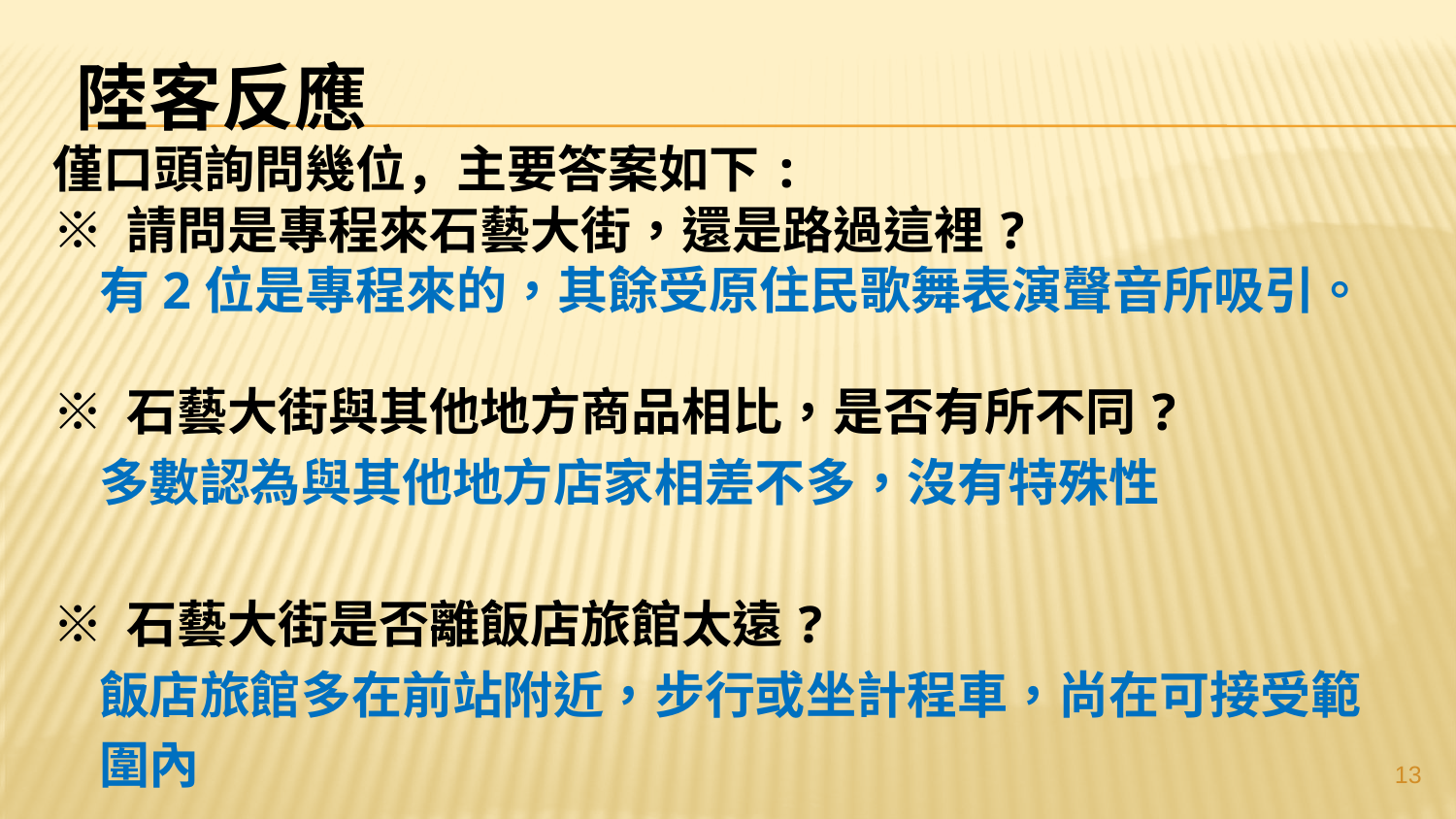

# 陸客反應
僅口頭詢問幾位，主要答案如下:
※ 請問是專程來石藝大街，還是路過這裡?
   有2位是專程來的，其餘受原住民歌舞表演聲音所吸引。

※ 石藝大街與其他地方商品相比，是否有所不同?
   多數認為與其他地方店家相差不多，沒有特殊性

※ 石藝大街是否離飯店旅館太遠?
   飯店旅館多在前站附近，步行或坐計程車，尚在可接受範
   圍內

13